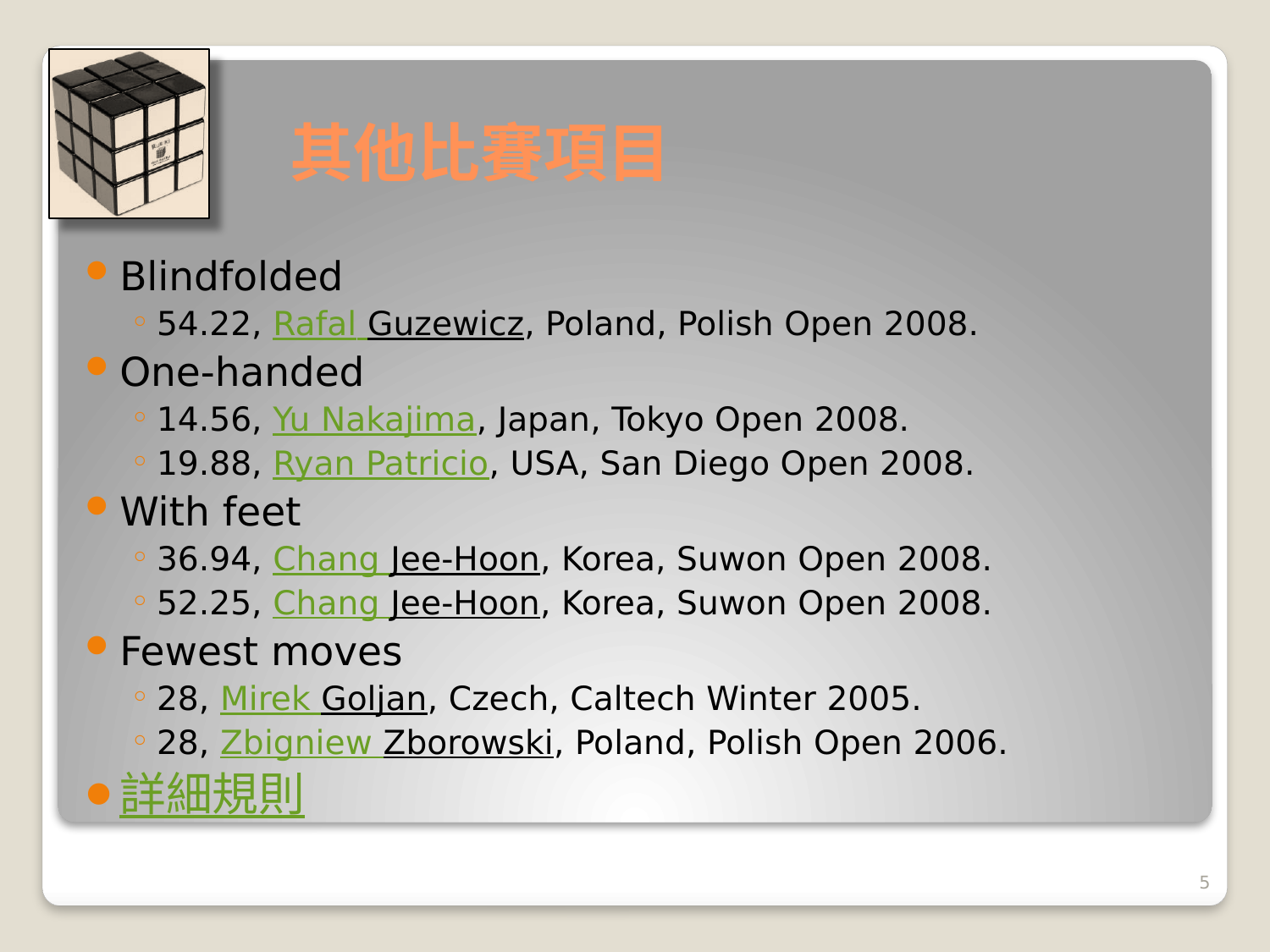

# 其他比賽項目
Blindfolded
54.22, Rafal Guzewicz, Poland, Polish Open 2008.
One-handed
14.56, Yu Nakajima, Japan, Tokyo Open 2008.
19.88, Ryan Patricio, USA, San Diego Open 2008.
With feet
36.94, Chang Jee-Hoon, Korea, Suwon Open 2008.
52.25, Chang Jee-Hoon, Korea, Suwon Open 2008.
Fewest moves
28, Mirek Goljan, Czech, Caltech Winter 2005.
28, Zbigniew Zborowski, Poland, Polish Open 2006.
詳細規則
5